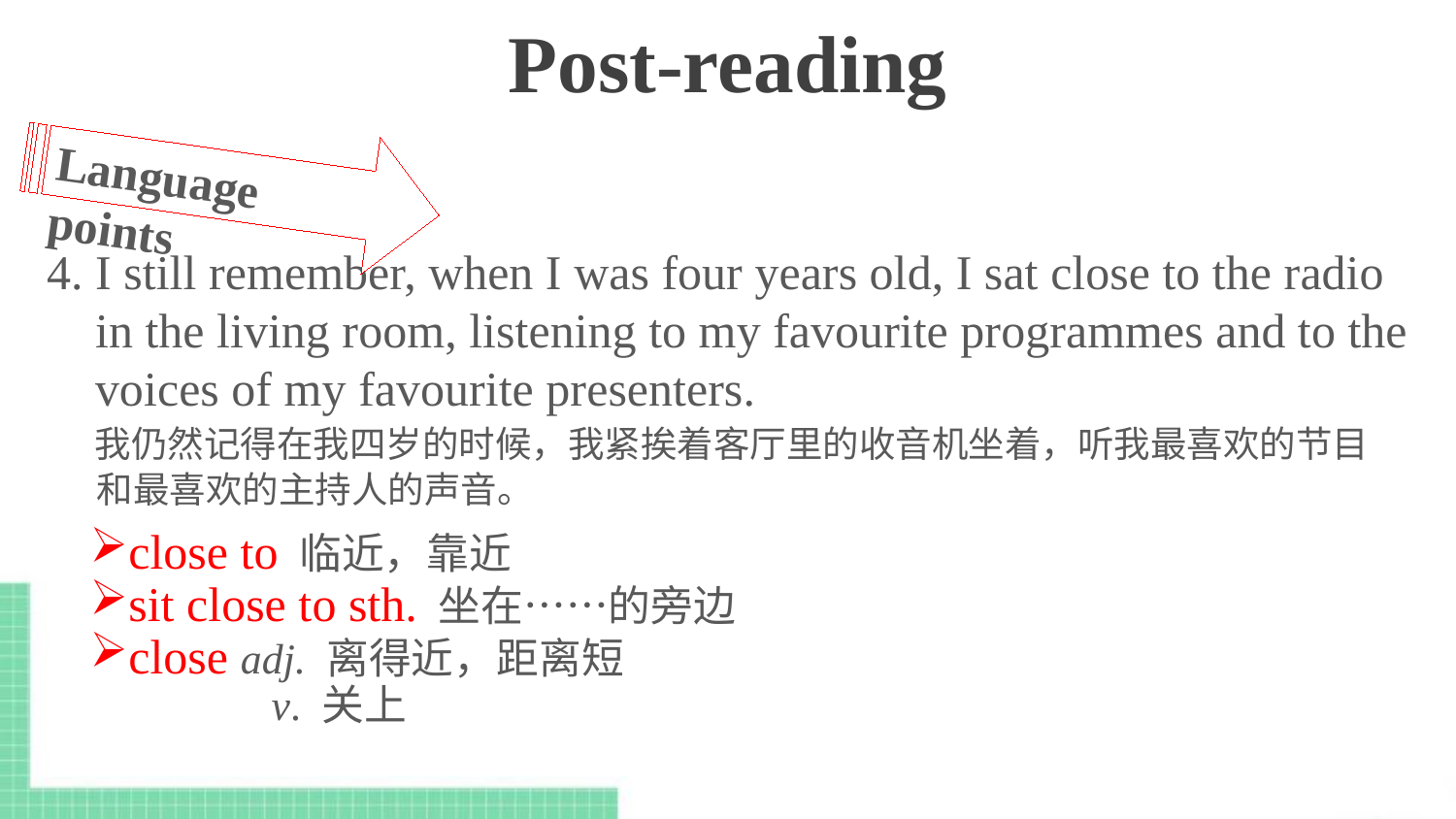

Post-reading
Language points
4. I still remember, when I was four years old, I sat close to the radio
    in the living room, listening to my favourite programmes and to the
    voices of my favourite presenters.
    我仍然记得在我四岁的时候，我紧挨着客厅里的收音机坐着，听我最喜欢的节目
     和最喜欢的主持人的声音。
close to 临近，靠近
sit close to sth. 坐在……的旁边
close adj. 离得近，距离短
                 v. 关上